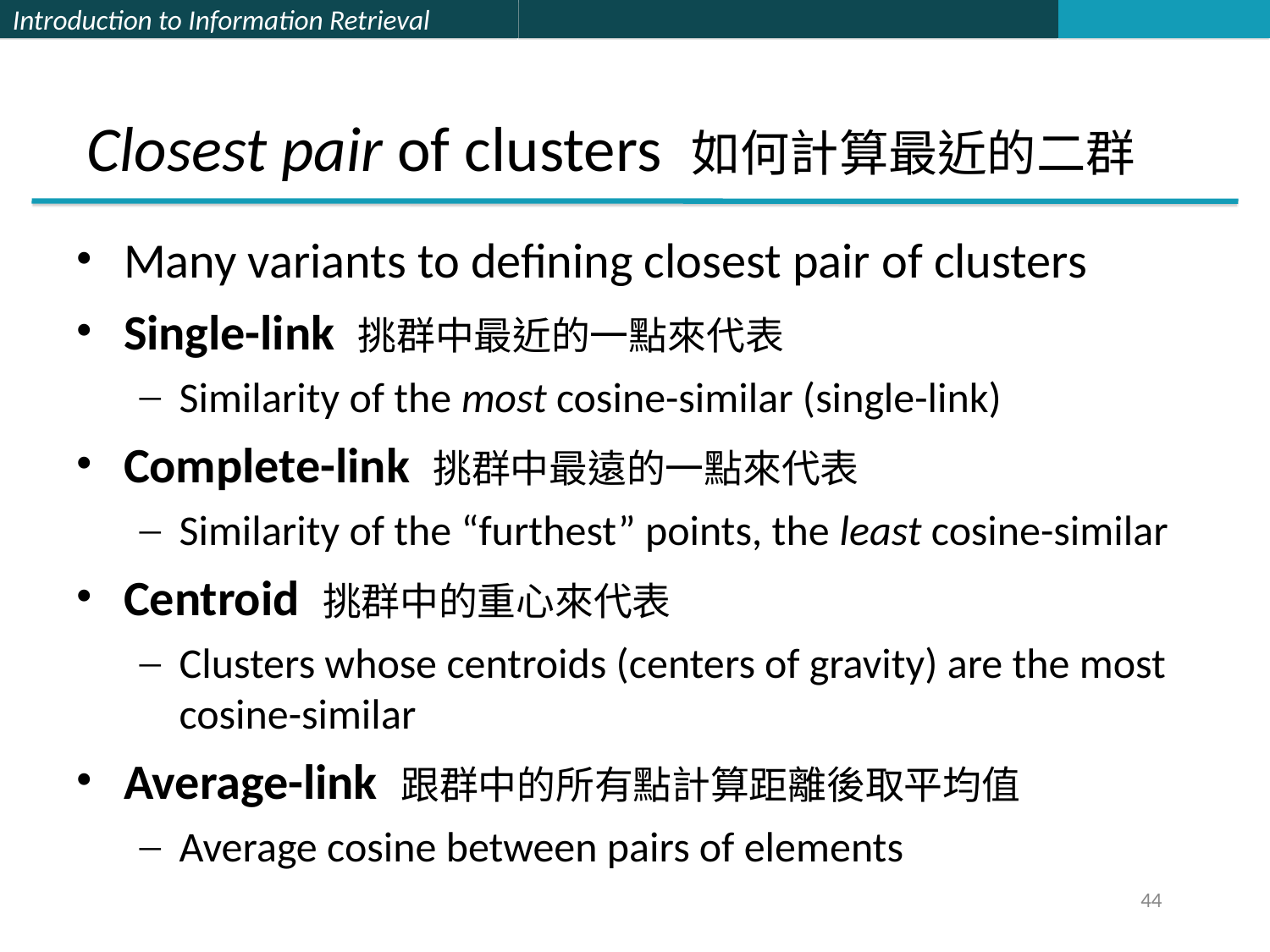

# Closest pair of clusters 如何計算最近的二群
Many variants to defining closest pair of clusters
Single-link 挑群中最近的一點來代表
Similarity of the most cosine-similar (single-link)
Complete-link 挑群中最遠的一點來代表
Similarity of the “furthest” points, the least cosine-similar
Centroid 挑群中的重心來代表
Clusters whose centroids (centers of gravity) are the most cosine-similar
Average-link 跟群中的所有點計算距離後取平均值
Average cosine between pairs of elements
44